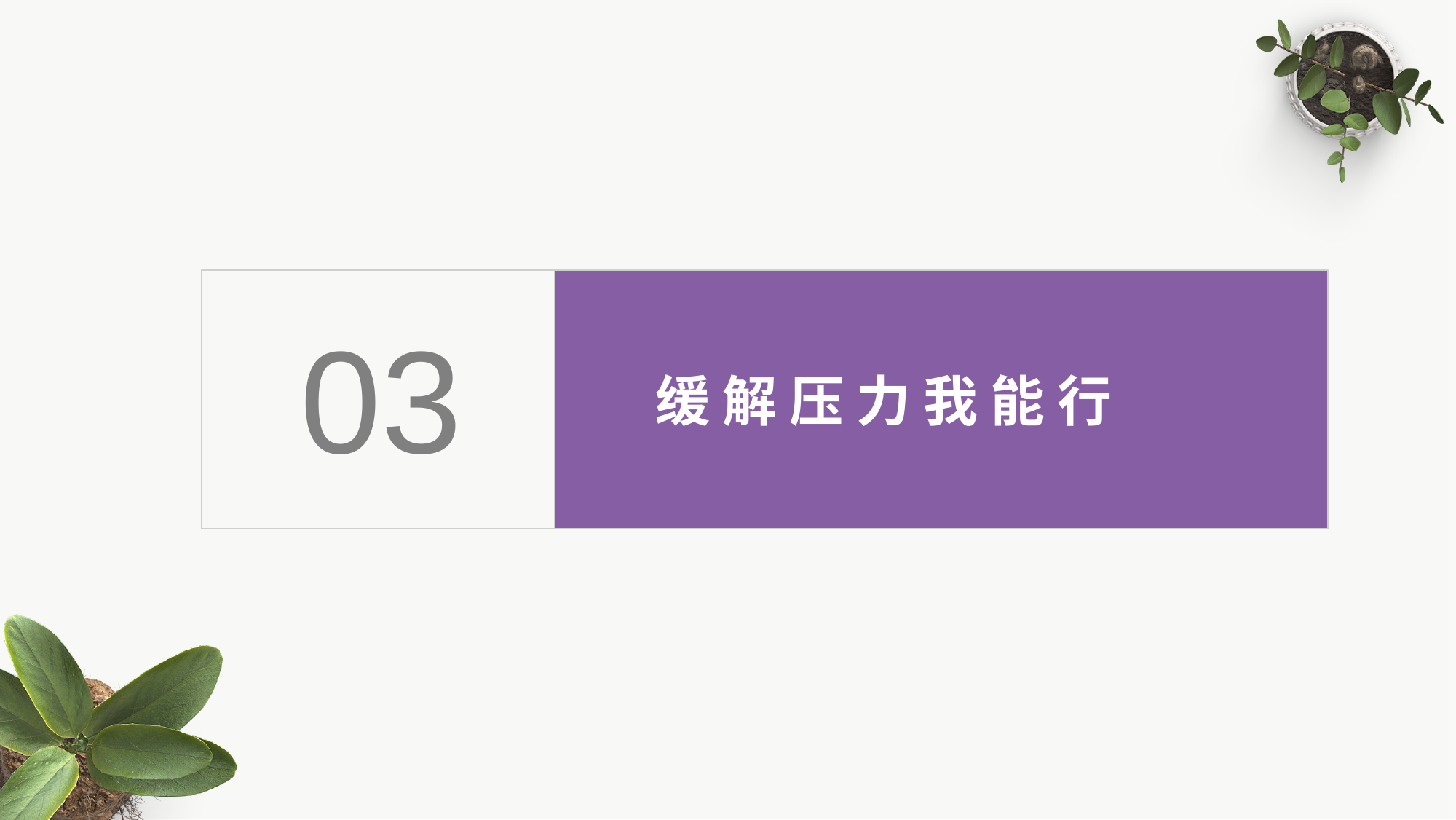

03
缓 解 压 力 我 能 行